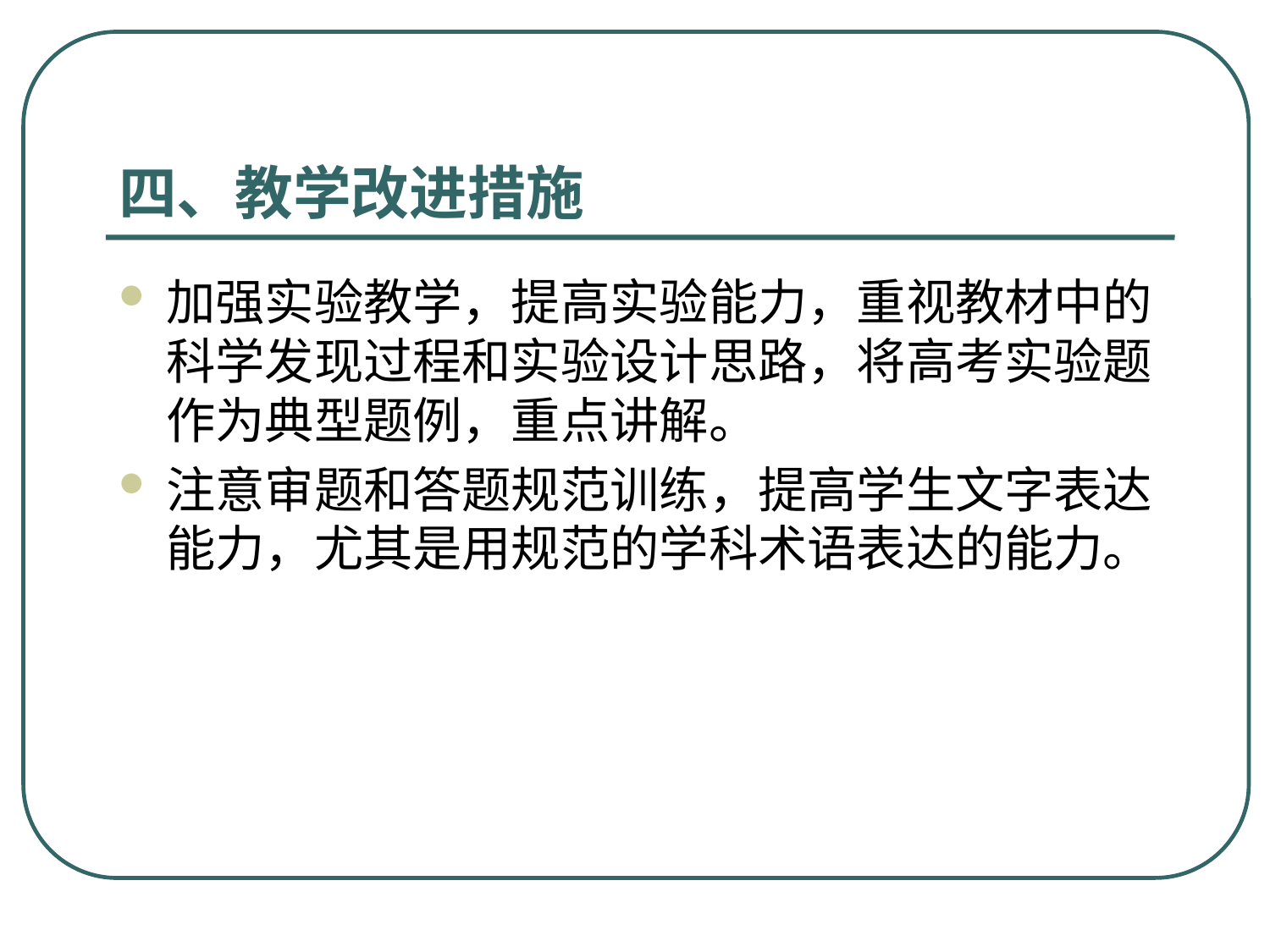

# 四、教学改进措施
加强实验教学，提高实验能力，重视教材中的科学发现过程和实验设计思路，将高考实验题作为典型题例，重点讲解。
注意审题和答题规范训练，提高学生文字表达能力，尤其是用规范的学科术语表达的能力。